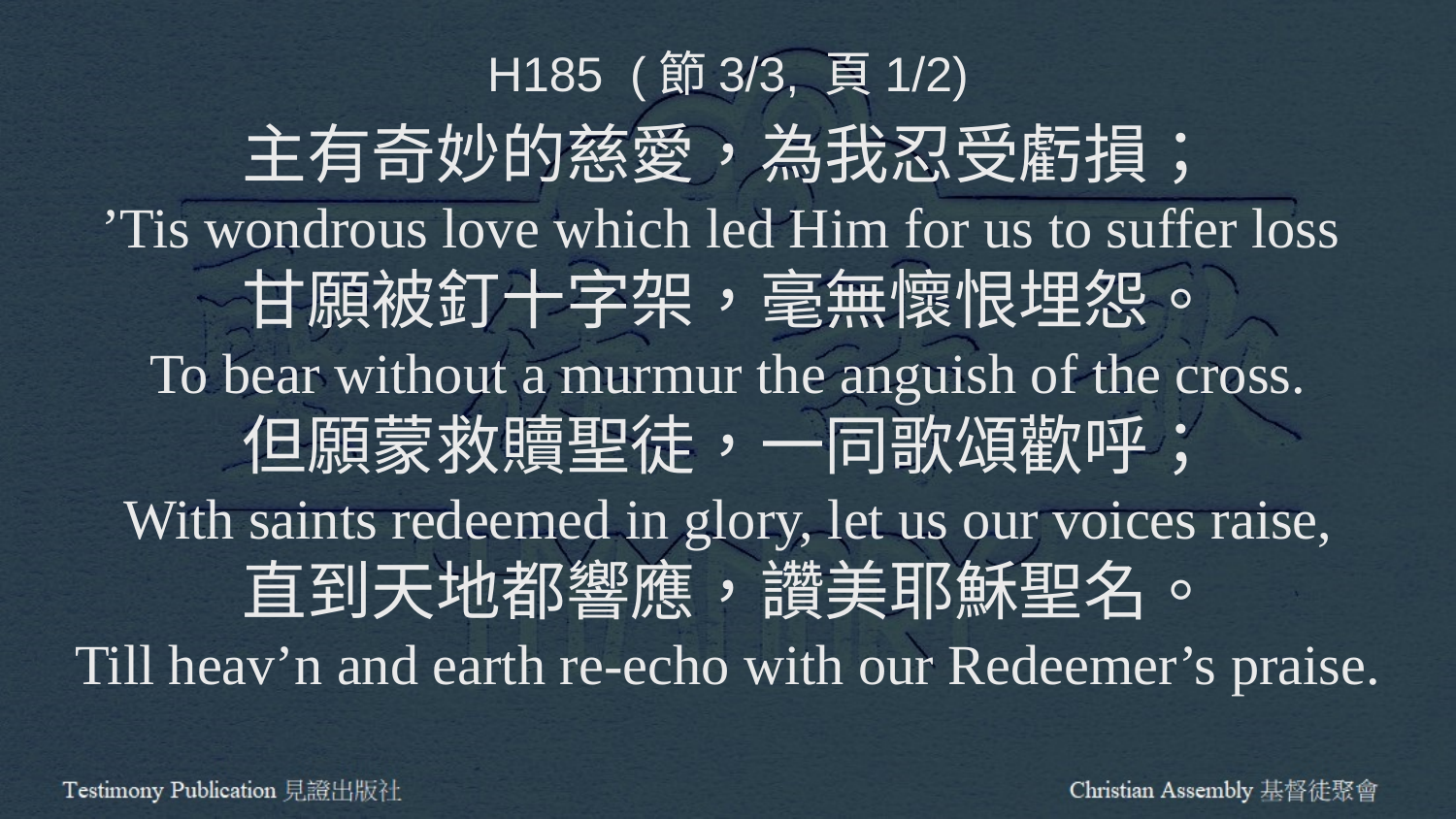

H185  (節3/3, 頁1/2)
主有奇妙的慈愛，為我忍受虧損；
’Tis wondrous love which led Him for us to suffer loss
甘願被釘十字架，毫無懷恨埋怨。
To bear without a murmur the anguish of the cross.
但願蒙救贖聖徒，一同歌頌歡呼；
With saints redeemed in glory, let us our voices raise,
直到天地都響應，讚美耶穌聖名。
Till heav’n and earth re-echo with our Redeemer’s praise.